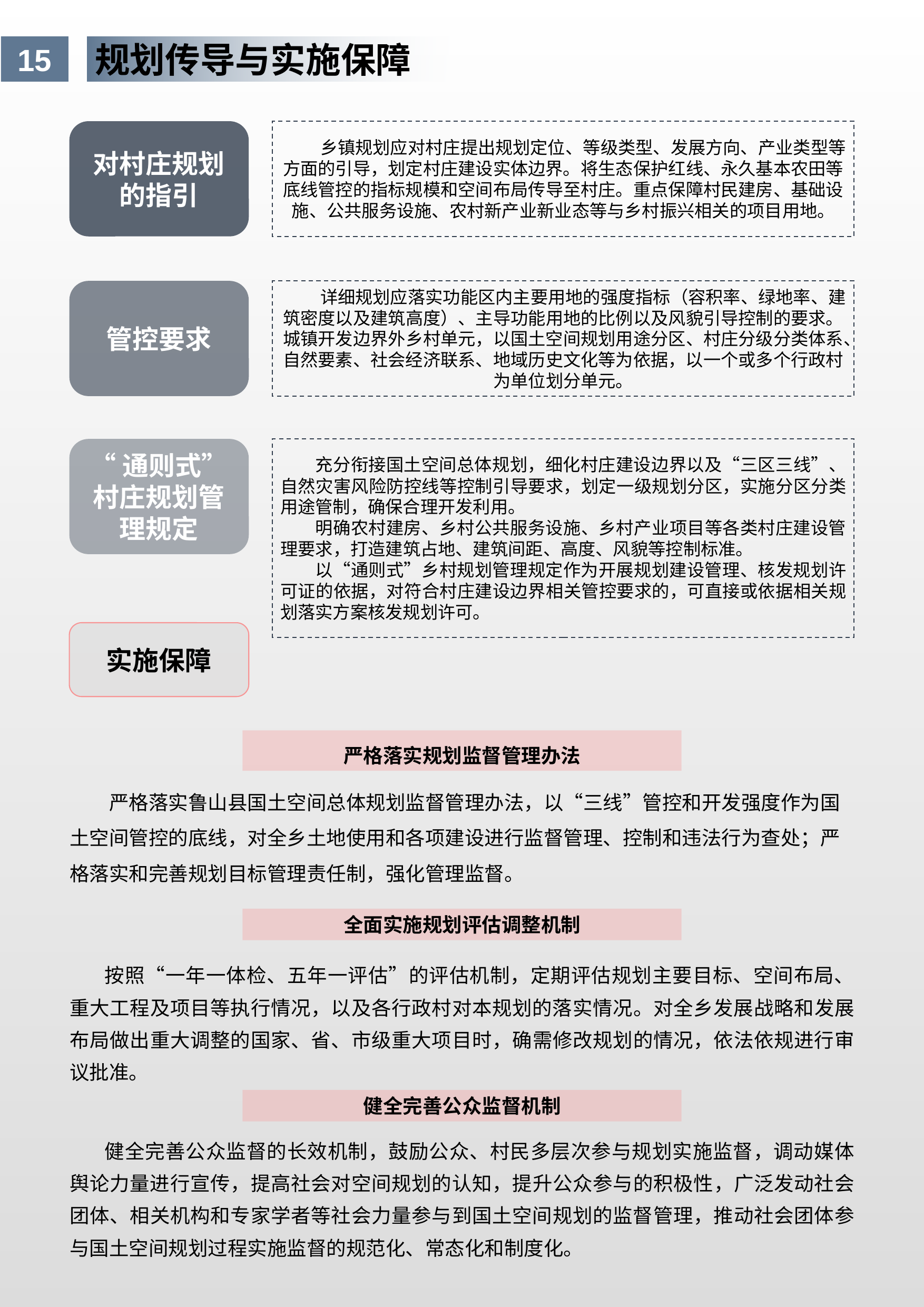

15
规划传导与实施保障
对村庄规划的指引
乡镇规划应对村庄提出规划定位、等级类型、发展方向、产业类型等方面的引导，划定村庄建设实体边界。将生态保护红线、永久基本农田等底线管控的指标规模和空间布局传导至村庄。重点保障村民建房、基础设施、公共服务设施、农村新产业新业态等与乡村振兴相关的项目用地。
详细规划应落实功能区内主要用地的强度指标（容积率、绿地率、建筑密度以及建筑高度）、主导功能用地的比例以及风貌引导控制的要求。城镇开发边界外乡村单元，以国土空间规划用途分区、村庄分级分类体系、自然要素、社会经济联系、地域历史文化等为依据，以一个或多个行政村为单位划分单元。
管控要求
充分衔接国土空间总体规划，细化村庄建设边界以及“三区三线”、自然灾害风险防控线等控制引导要求，划定一级规划分区，实施分区分类用途管制，确保合理开发利用。
明确农村建房、乡村公共服务设施、乡村产业项目等各类村庄建设管理要求，打造建筑占地、建筑间距、高度、风貌等控制标准。
以“通则式”乡村规划管理规定作为开展规划建设管理、核发规划许可证的依据，对符合村庄建设边界相关管控要求的，可直接或依据相关规划落实方案核发规划许可。
“通则式”村庄规划管理规定
实施保障
严格落实规划监督管理办法
严格落实鲁山县国土空间总体规划监督管理办法，以“三线”管控和开发强度作为国土空间管控的底线，对全乡土地使用和各项建设进行监督管理、控制和违法行为查处；严格落实和完善规划目标管理责任制，强化管理监督。
全面实施规划评估调整机制
按照“一年一体检、五年一评估”的评估机制，定期评估规划主要目标、空间布局、重大工程及项目等执行情况，以及各行政村对本规划的落实情况。对全乡发展战略和发展布局做出重大调整的国家、省、市级重大项目时，确需修改规划的情况，依法依规进行审议批准。
健全完善公众监督机制
健全完善公众监督的长效机制，鼓励公众、村民多层次参与规划实施监督，调动媒体舆论力量进行宣传，提高社会对空间规划的认知，提升公众参与的积极性，广泛发动社会团体、相关机构和专家学者等社会力量参与到国土空间规划的监督管理，推动社会团体参与国土空间规划过程实施监督的规范化、常态化和制度化。